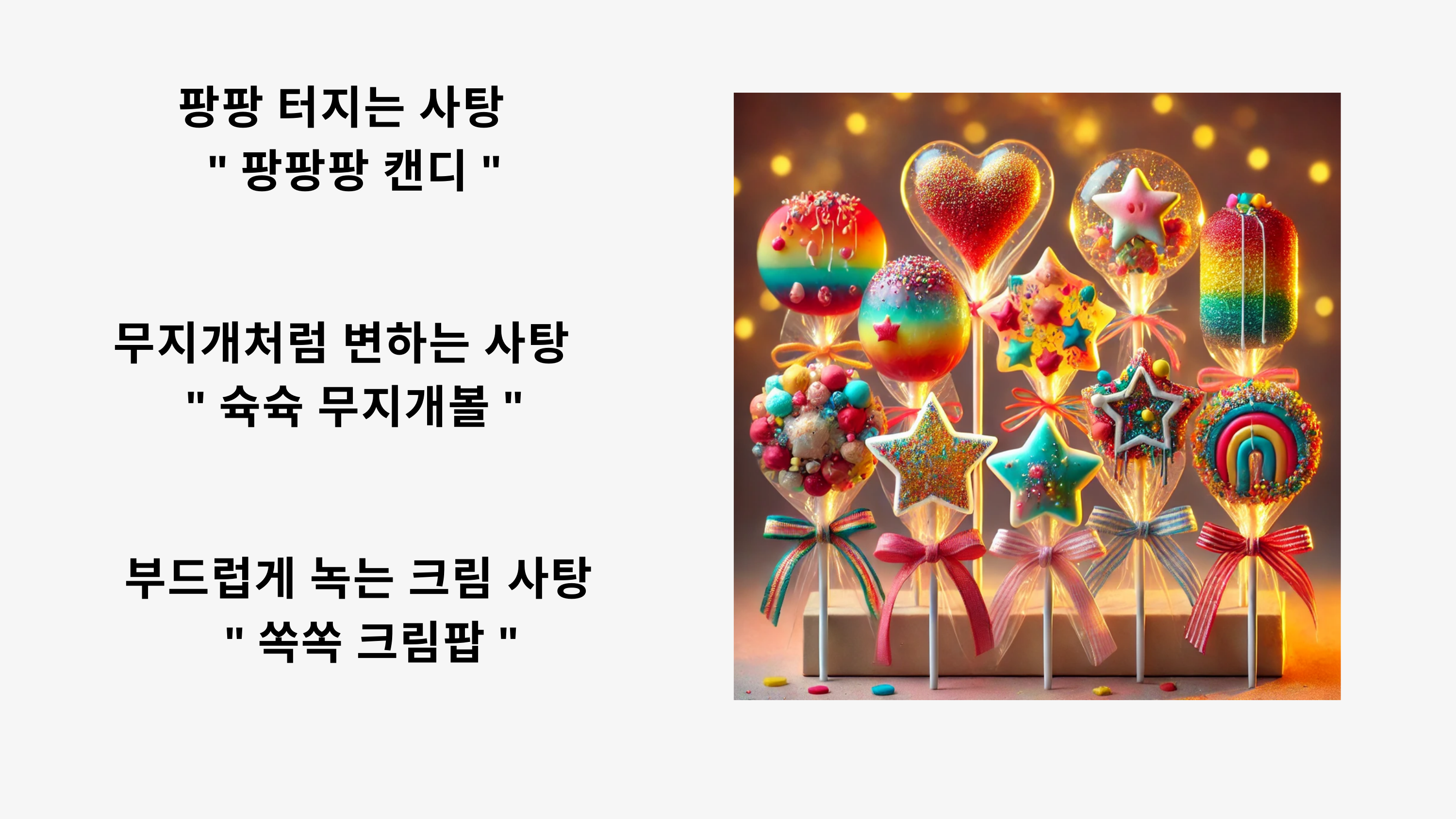

팡팡 터지는 사탕
 "팡팡팡 캔디"

무지개처럼 변하는 사탕
 "슉슉 무지개볼"
부드럽게 녹는 크림 사탕
 "쏙쏙 크림팝"